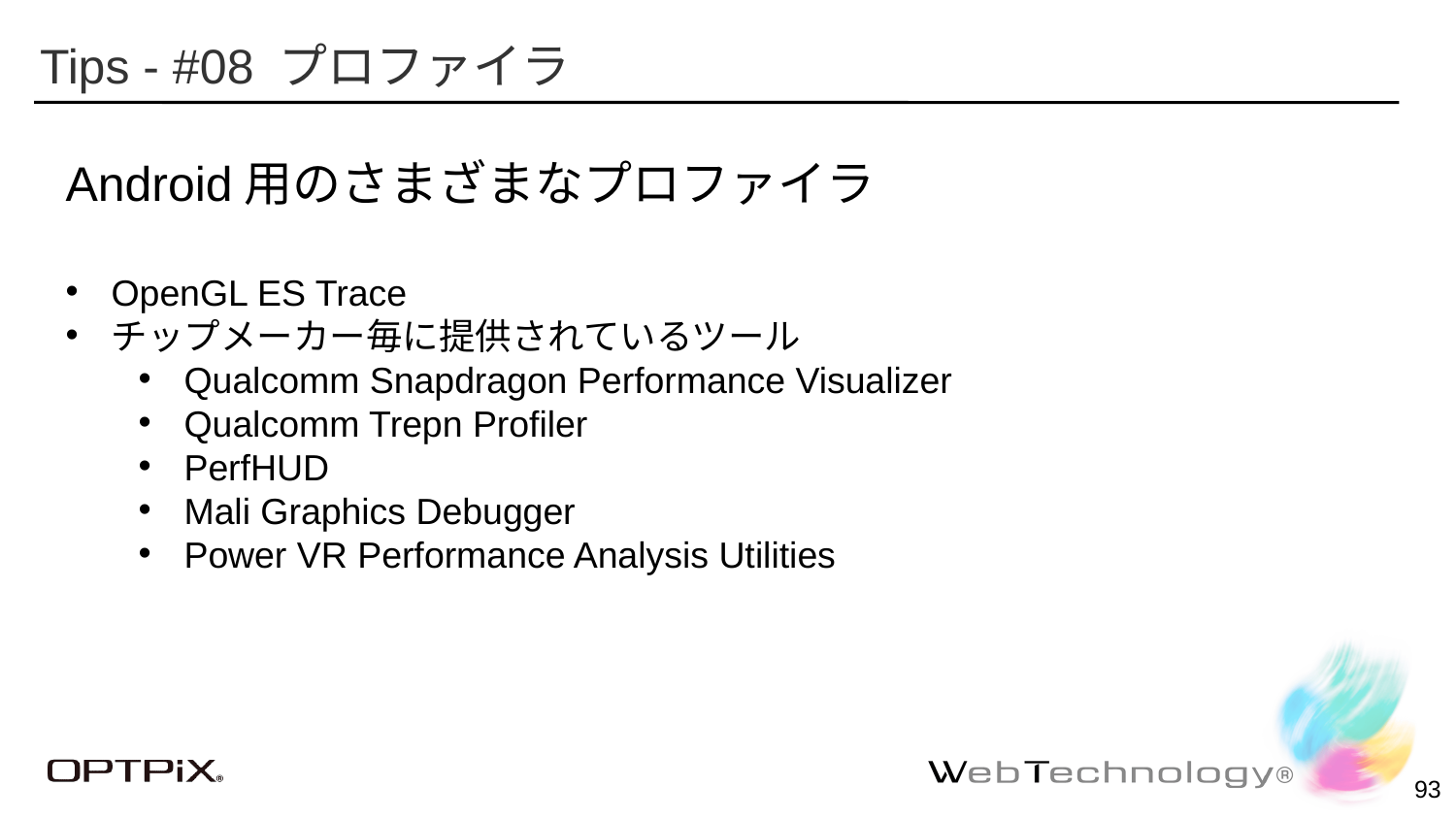

Tips - #08 プロファイラ
Android用のさまざまなプロファイラ

OpenGL ES Trace
チップメーカー毎に提供されているツール
Qualcomm Snapdragon Performance Visualizer
Qualcomm Trepn Profiler
PerfHUD
Mali Graphics Debugger
Power VR Performance Analysis Utilities
93